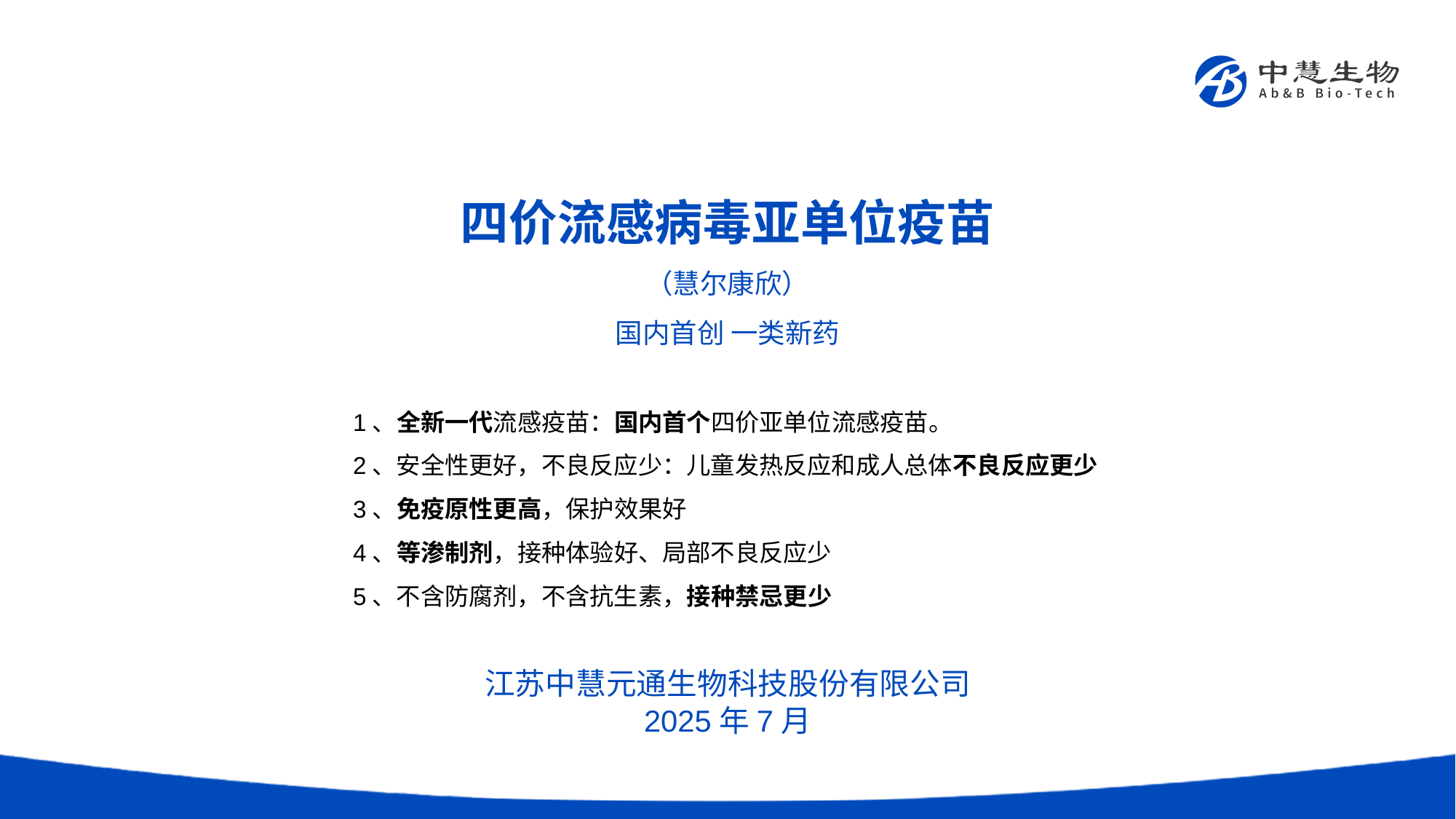

四价流感病毒亚单位疫苗
（慧尔康欣）
国内首创 一类新药

                                          1、全新一代流感疫苗：国内首个四价亚单位流感疫苗。
                                          2、安全性更好，不良反应少：儿童发热反应和成人总体不良反应更少
                                          3、免疫原性更高，保护效果好
                                          4、等渗制剂，接种体验好、局部不良反应少
                                          5、不含防腐剂，不含抗生素，接种禁忌更少

江苏中慧元通生物科技股份有限公司
2025年7月